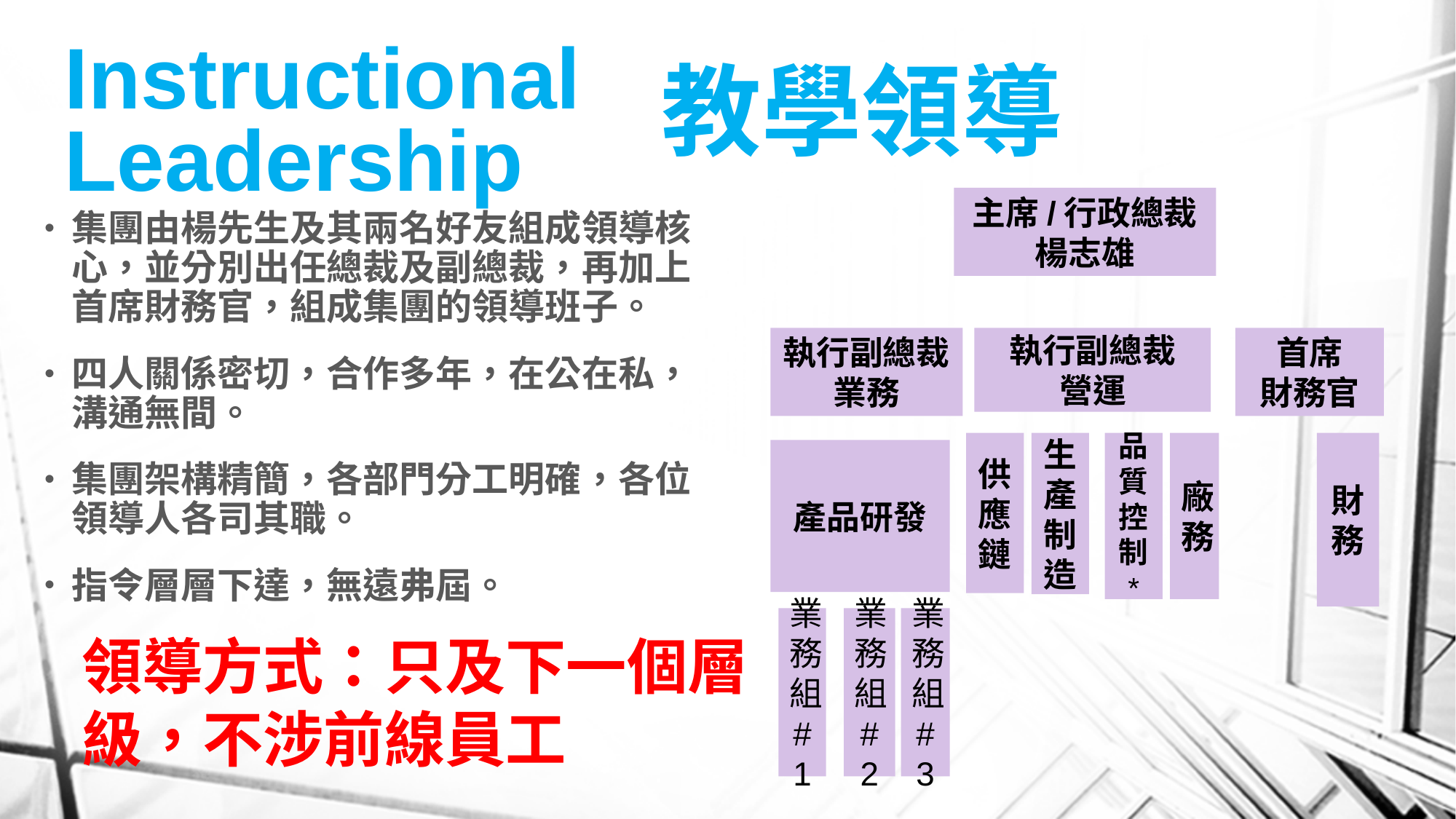

# Instructional Leadership
教學領導
主席/行政總裁
楊志雄
執行副總裁業務
執行副總裁
營運
首席
財務官
供應鏈
生產制造
品
質
控
制
*
廠務
財務
產品研發
業
務
組#1
業
務
組#2
業
務
組#3
集團由楊先生及其兩名好友組成領導核心，並分別出任總裁及副總裁，再加上首席財務官，組成集團的領導班子。
四人關係密切，合作多年，在公在私，溝通無間。
集團架構精簡，各部門分工明確，各位領導人各司其職。
指令層層下達，無遠弗屆。

領導方式：只及下一個層
級，不涉前線員工